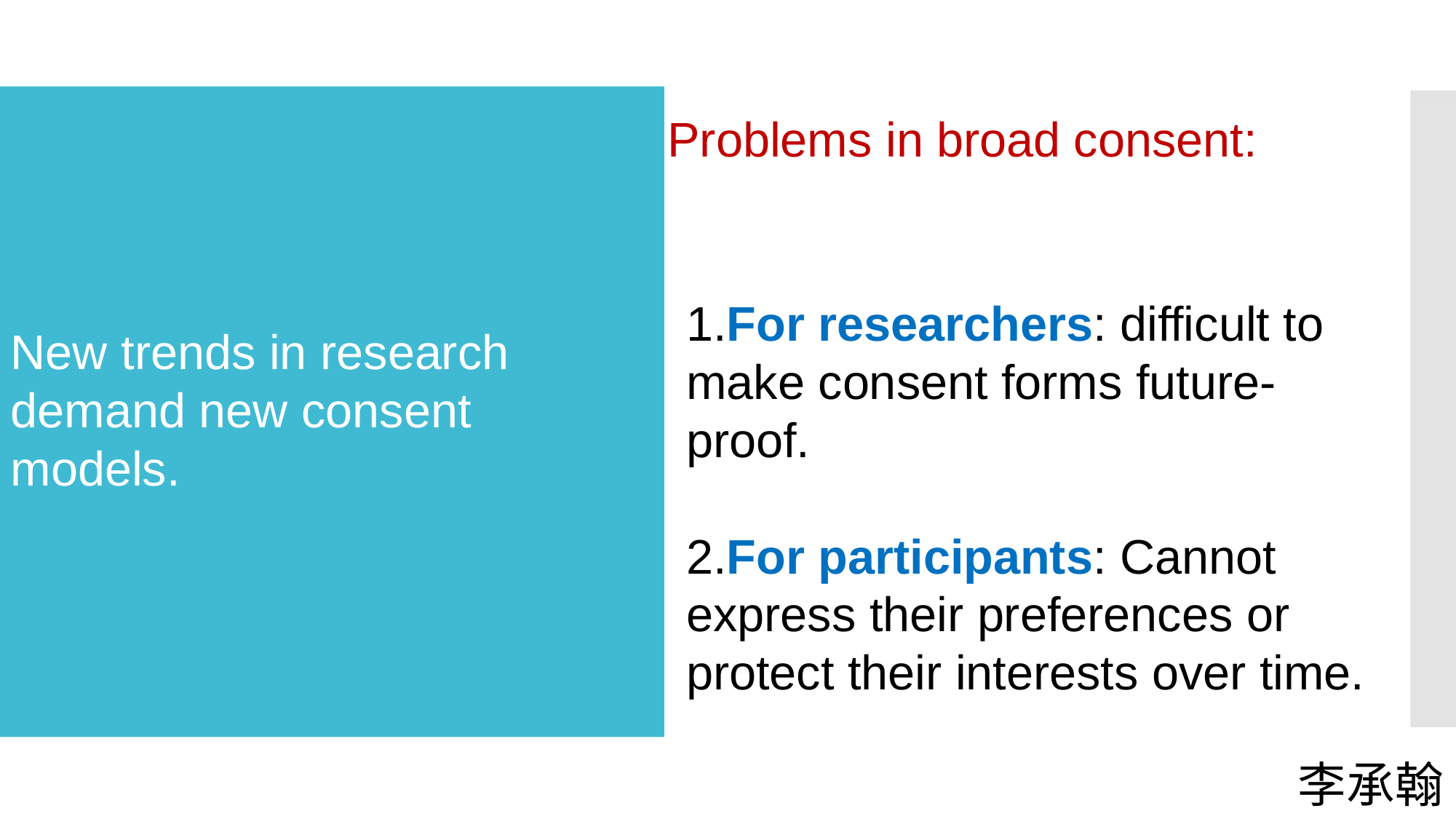

Problems in broad consent:

#
1.For researchers: difficult to make consent forms future-proof.

2.For participants: Cannot express their preferences or protect their interests over time.
New trends in research demand new consent models.
李承翰